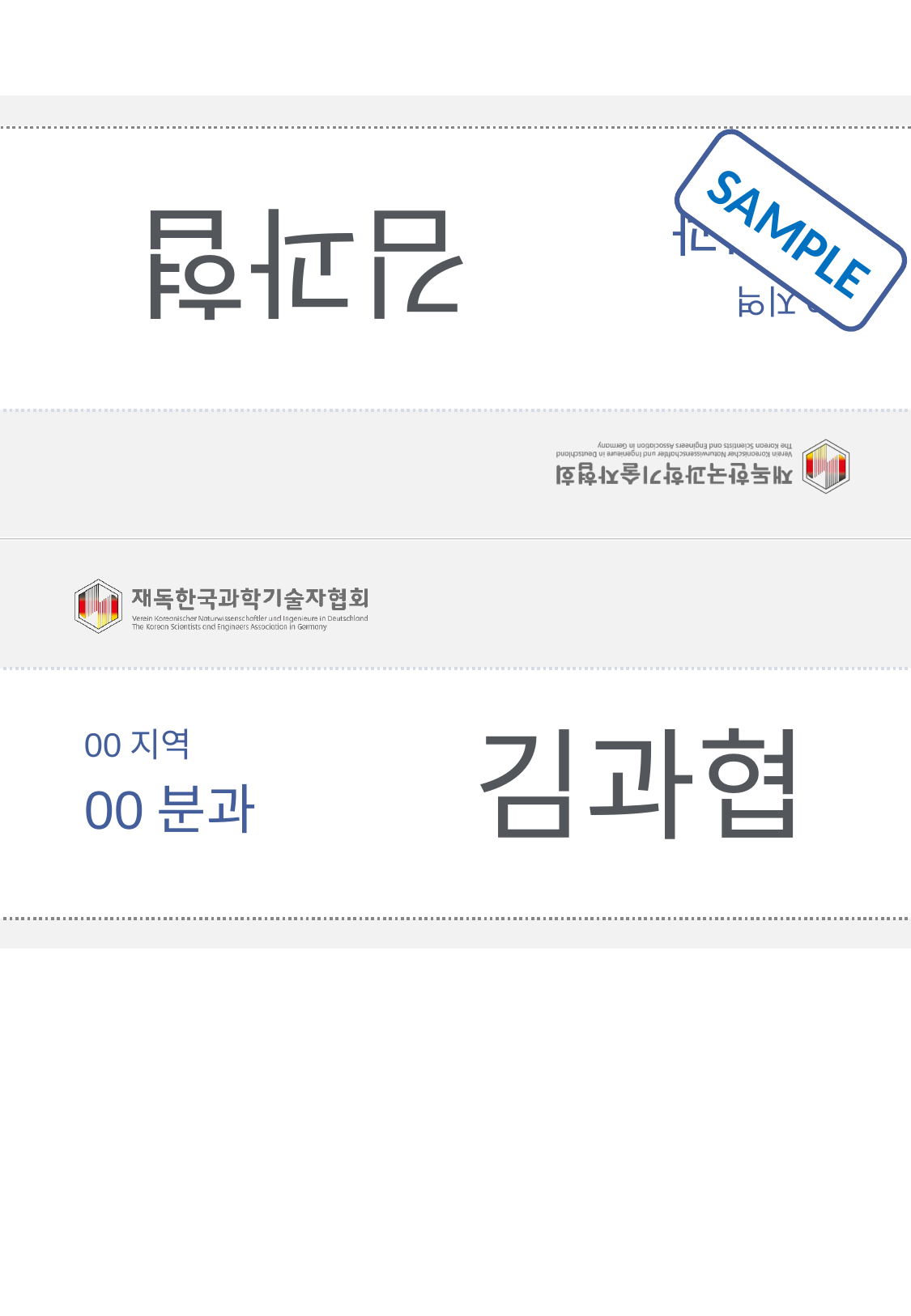

# 김과협
SAMPLE
00분과
00지역

김과협
00지역
00분과